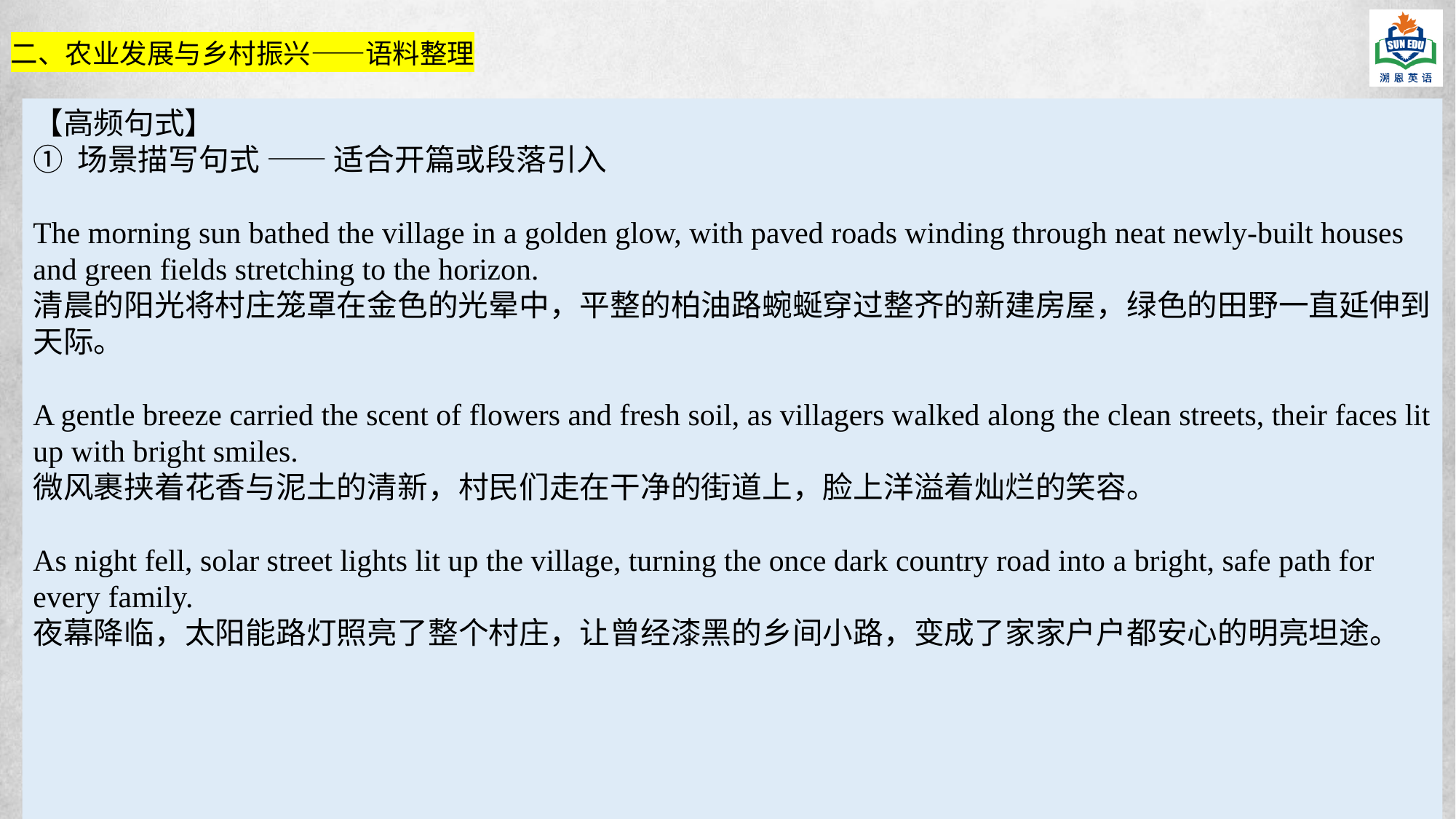

二、农业发展与乡村振兴——语料整理
【高频句式】
① 场景描写句式 —— 适合开篇或段落引入

The morning sun bathed the village in a golden glow, with paved roads winding through neat newly-built houses and green fields stretching to the horizon.
清晨的阳光将村庄笼罩在金色的光晕中，平整的柏油路蜿蜒穿过整齐的新建房屋，绿色的田野一直延伸到天际。

A gentle breeze carried the scent of flowers and fresh soil, as villagers walked along the clean streets, their faces lit up with bright smiles.
微风裹挟着花香与泥土的清新，村民们走在干净的街道上，脸上洋溢着灿烂的笑容。

As night fell, solar street lights lit up the village, turning the once dark country road into a bright, safe path for every family.
夜幕降临，太阳能路灯照亮了整个村庄，让曾经漆黑的乡间小路，变成了家家户户都安心的明亮坦途。